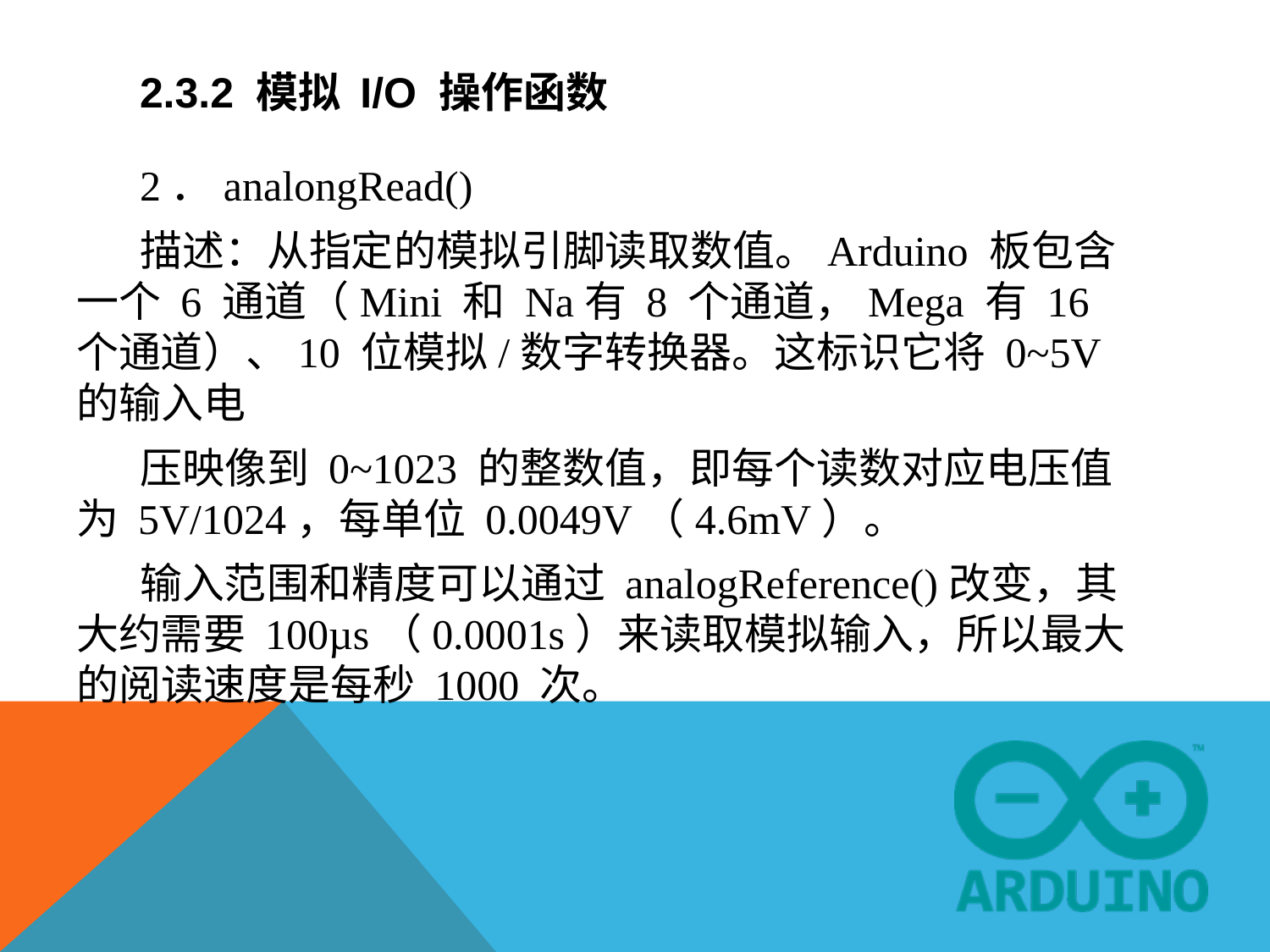

# 2.3.2 模拟 I/O 操作函数
2．analongRead()
描述：从指定的模拟引脚读取数值。Arduino 板包含一个 6 通道（Mini 和 Na有 8 个通道，Mega 有 16 个通道）、10 位模拟/数字转换器。这标识它将 0~5V 的输入电
压映像到 0~1023 的整数值，即每个读数对应电压值为 5V/1024，每单位 0.0049V（4.6mV）。
输入范围和精度可以通过 analogReference()改变，其大约需要 100µs（0.0001s）来读取模拟输入，所以最大的阅读速度是每秒 1000 次。